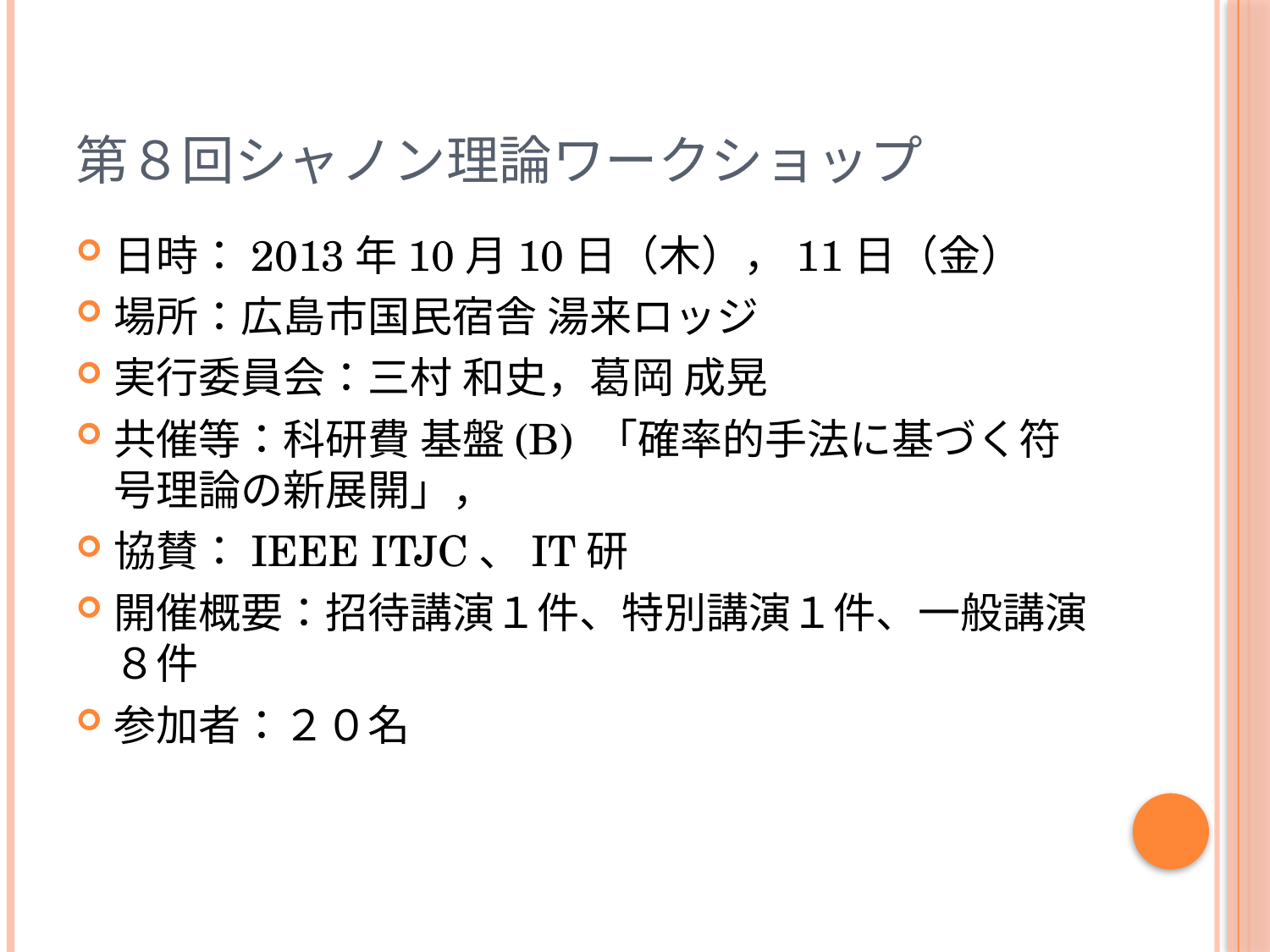

# 第８回シャノン理論ワークショップ
日時：2013年10月10日（木），11日（金）
場所：広島市国民宿舎 湯来ロッジ
実行委員会：三村 和史，葛岡 成晃
共催等：科研費 基盤(B) 「確率的手法に基づく符号理論の新展開」，
協賛：IEEE ITJC、IT研
開催概要：招待講演１件、特別講演１件、一般講演８件
参加者：２０名